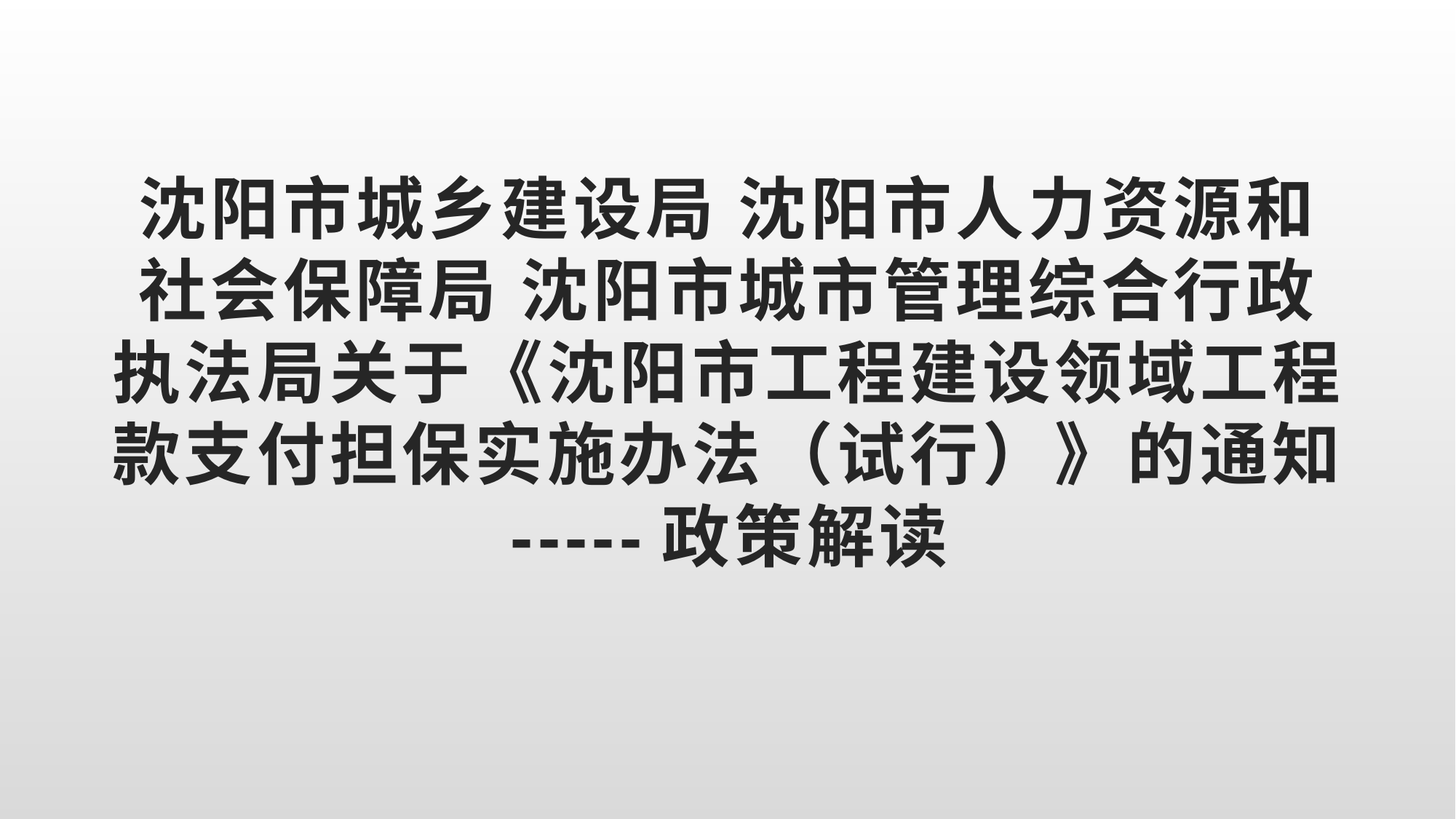

# 沈阳市城乡建设局 沈阳市人力资源和社会保障局 沈阳市城市管理综合行政执法局关于《沈阳市工程建设领域工程款支付担保实施办法（试行）》的通知 -----政策解读